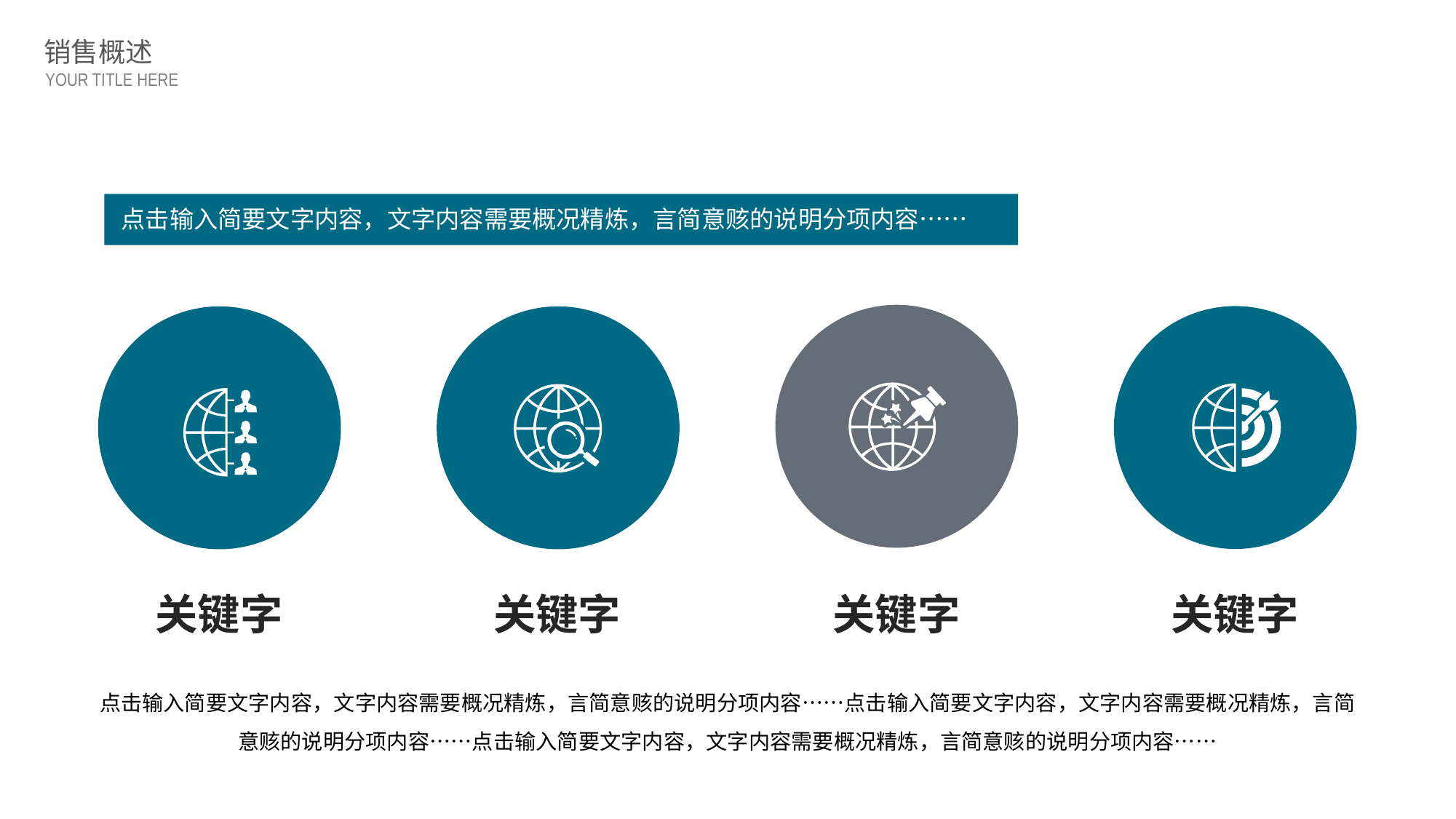

销售概述
YOUR TITLE HERE

点击输入简要文字内容，文字内容需要概况精炼，言简意赅的说明分项内容……

关键字

关键字

关键字

关键字
点击输入简要文字内容，文字内容需要概况精炼，言简意赅的说明分项内容……点击输入简要文字内容，文字内容需要概况精炼，言简意赅的说明分项内容……点击输入简要文字内容，文字内容需要概况精炼，言简意赅的说明分项内容……